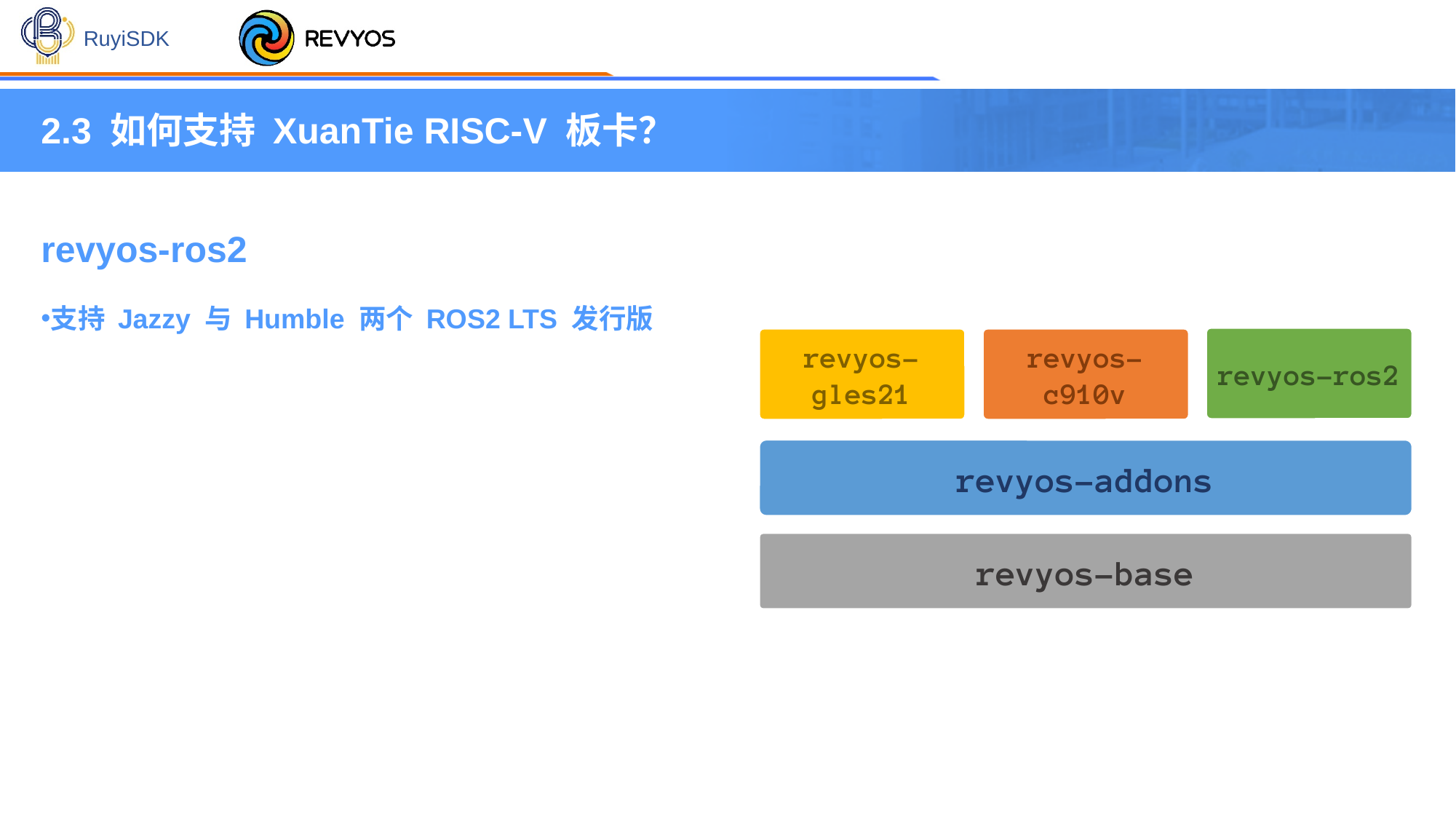

2.3 如何支持 XuanTie RISC-V 板卡？
revyos-ros2
支持 Jazzy 与 Humble 两个 ROS2 LTS 发行版
revyos-ros2
revyos-gles21
revyos-c910v
revyos-addons
revyos-base